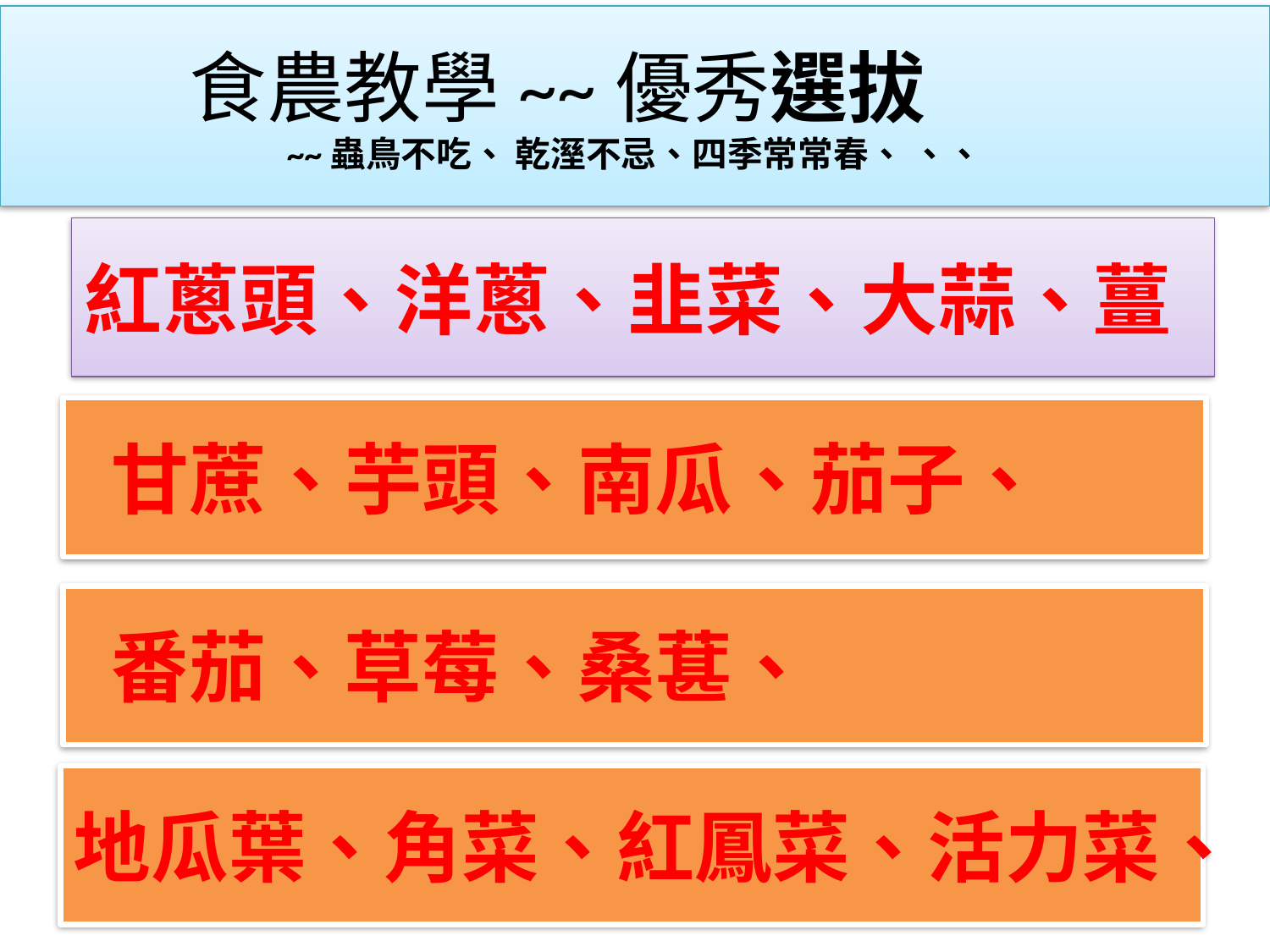

食農教學~~優秀選拔
~~蟲鳥不吃、 乾溼不忌、四季常常春、 、、
# 紅蔥頭、洋蔥、韭菜、大蒜、薑
 甘蔗、芋頭、南瓜、茄子、
 番茄、草莓、桑葚、
地瓜葉、角菜、紅鳳菜、活力菜、